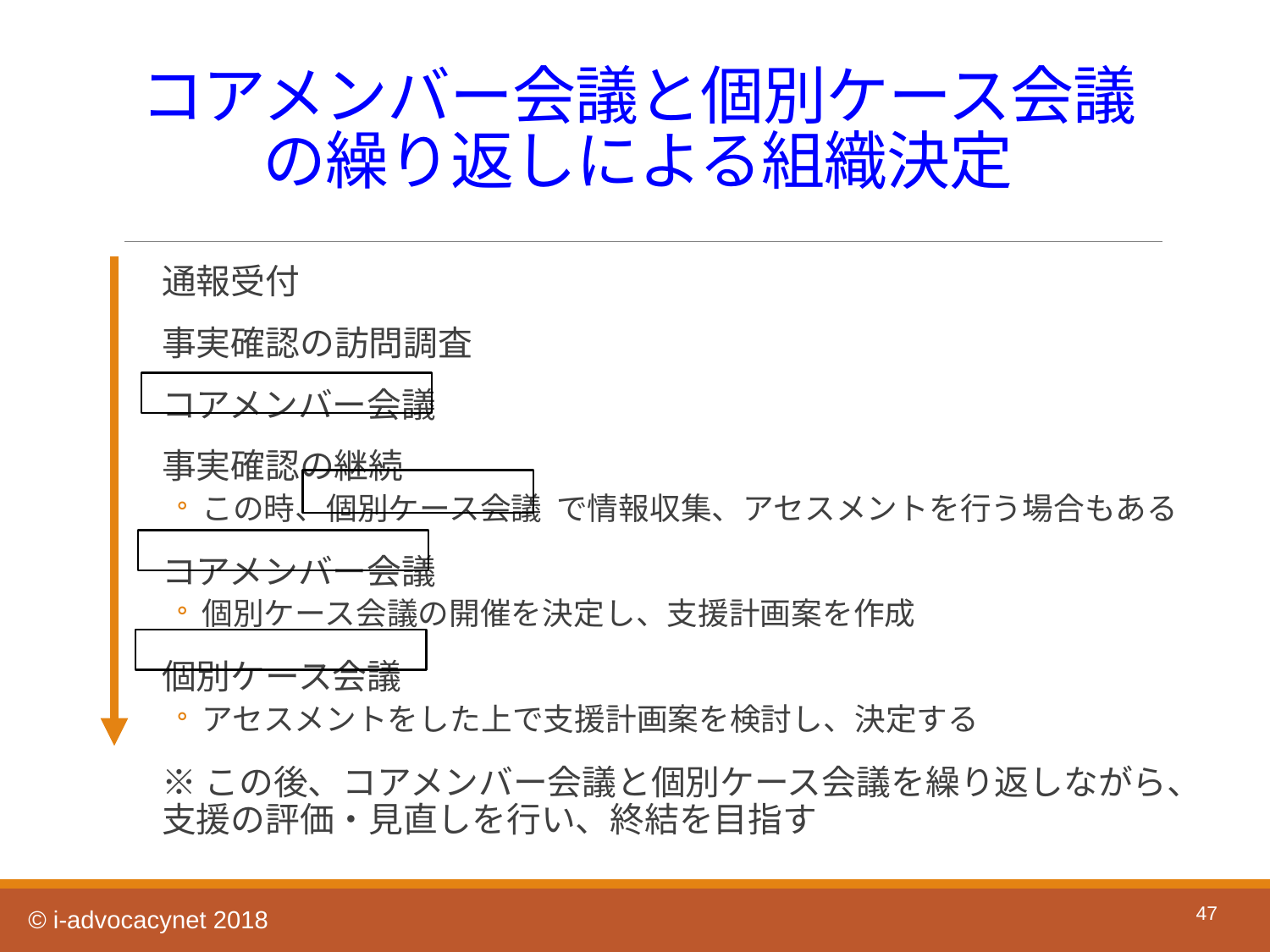

# コアメンバー会議と個別ケース会議の繰り返しによる組織決定
通報受付
事実確認の訪問調査
コアメンバー会議
事実確認の継続
この時、個別ケース会議  で情報収集、アセスメントを行う場合もある
コアメンバー会議
個別ケース会議の開催を決定し、支援計画案を作成
個別ケース会議
アセスメントをした上で支援計画案を検討し、決定する
※この後、コアメンバー会議と個別ケース会議を繰り返しながら、支援の評価・見直しを行い、終結を目指す

47